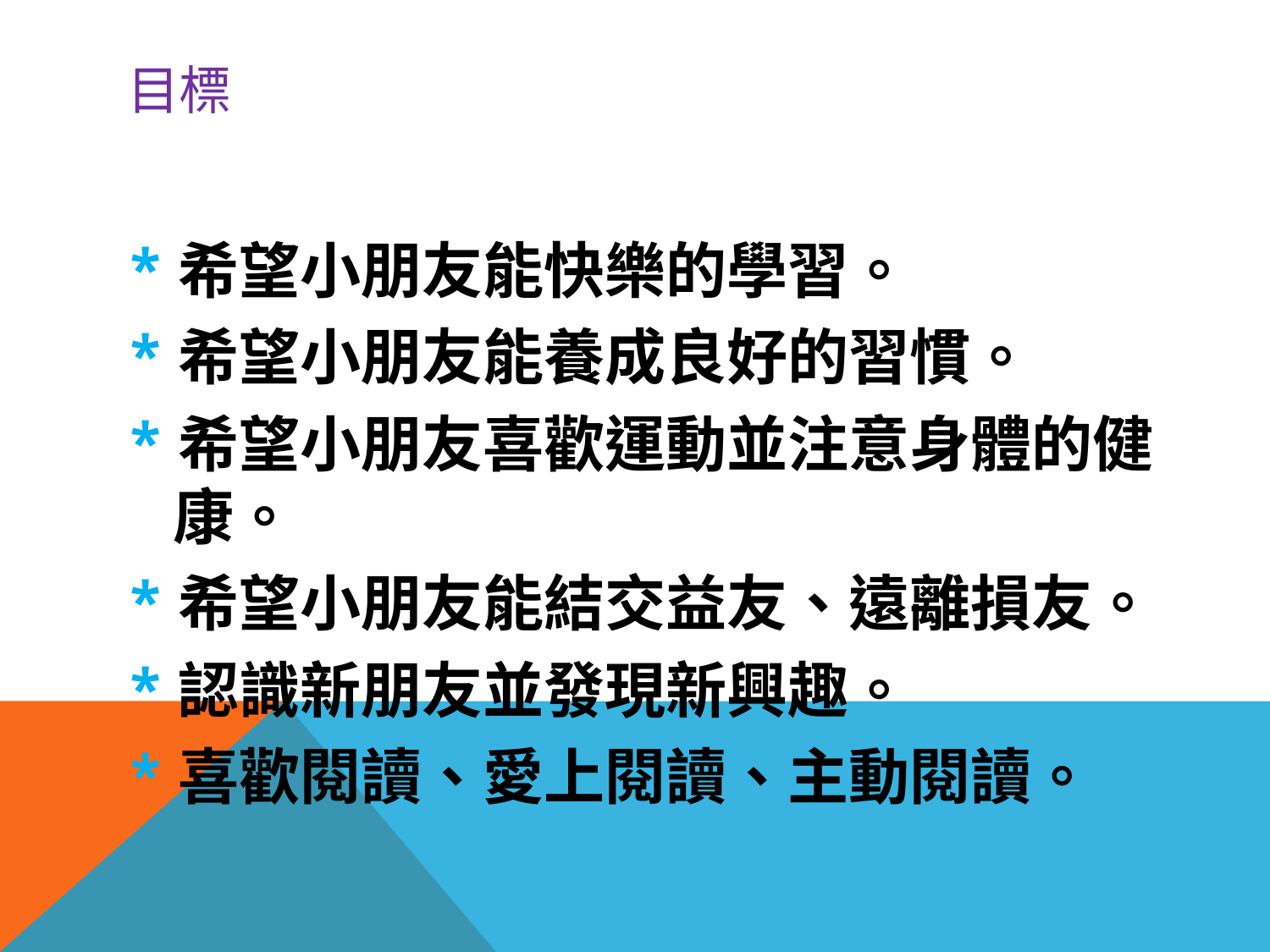

# 目標
*希望小朋友能快樂的學習。
*希望小朋友能養成良好的習慣。
*希望小朋友喜歡運動並注意身體的健康。
*希望小朋友能結交益友、遠離損友。
*認識新朋友並發現新興趣。
*喜歡閱讀、愛上閱讀、主動閱讀。